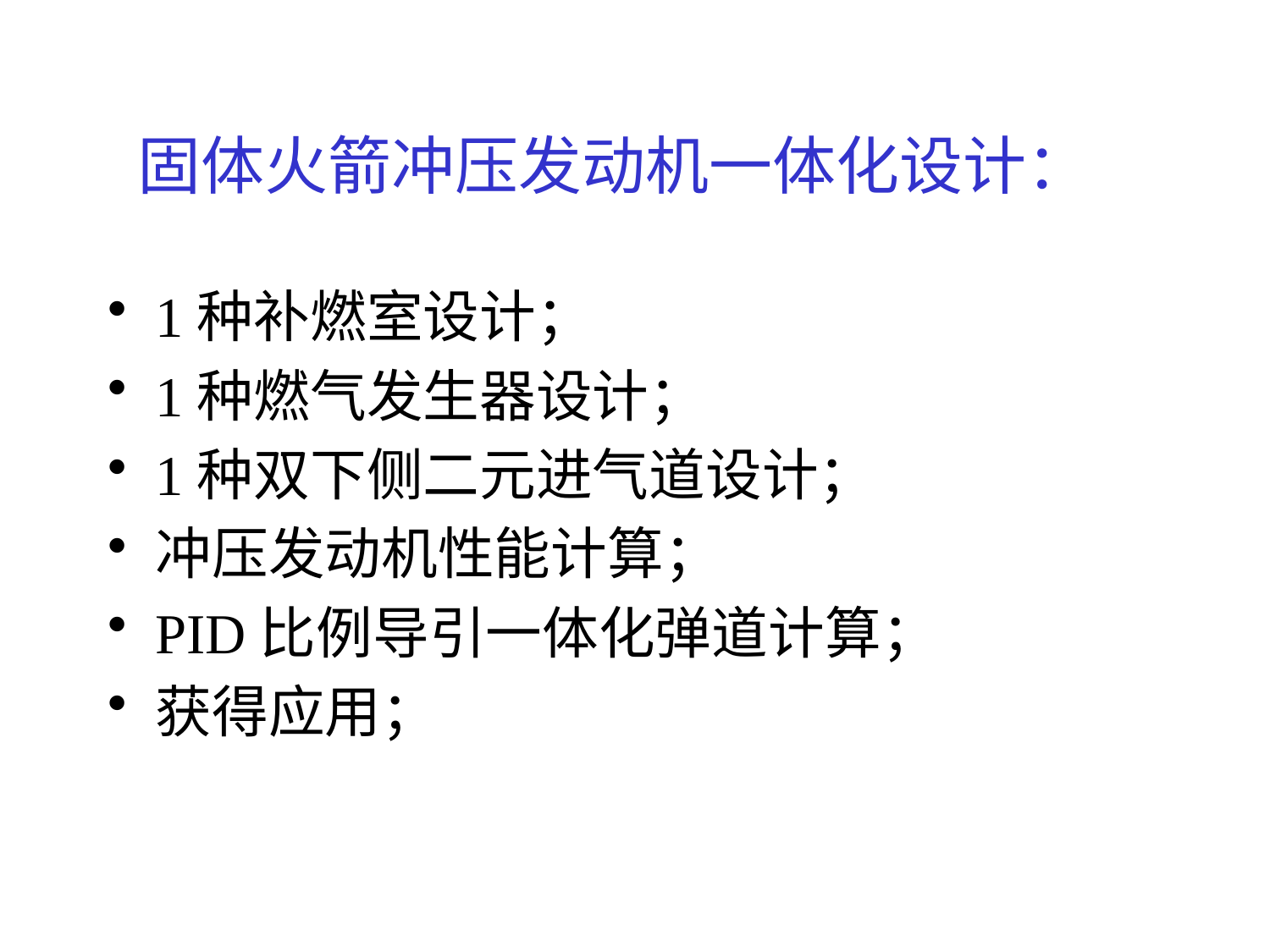

# 固体火箭冲压发动机一体化设计：
1种补燃室设计；
1种燃气发生器设计；
1种双下侧二元进气道设计；
冲压发动机性能计算；
PID比例导引一体化弹道计算；
获得应用；